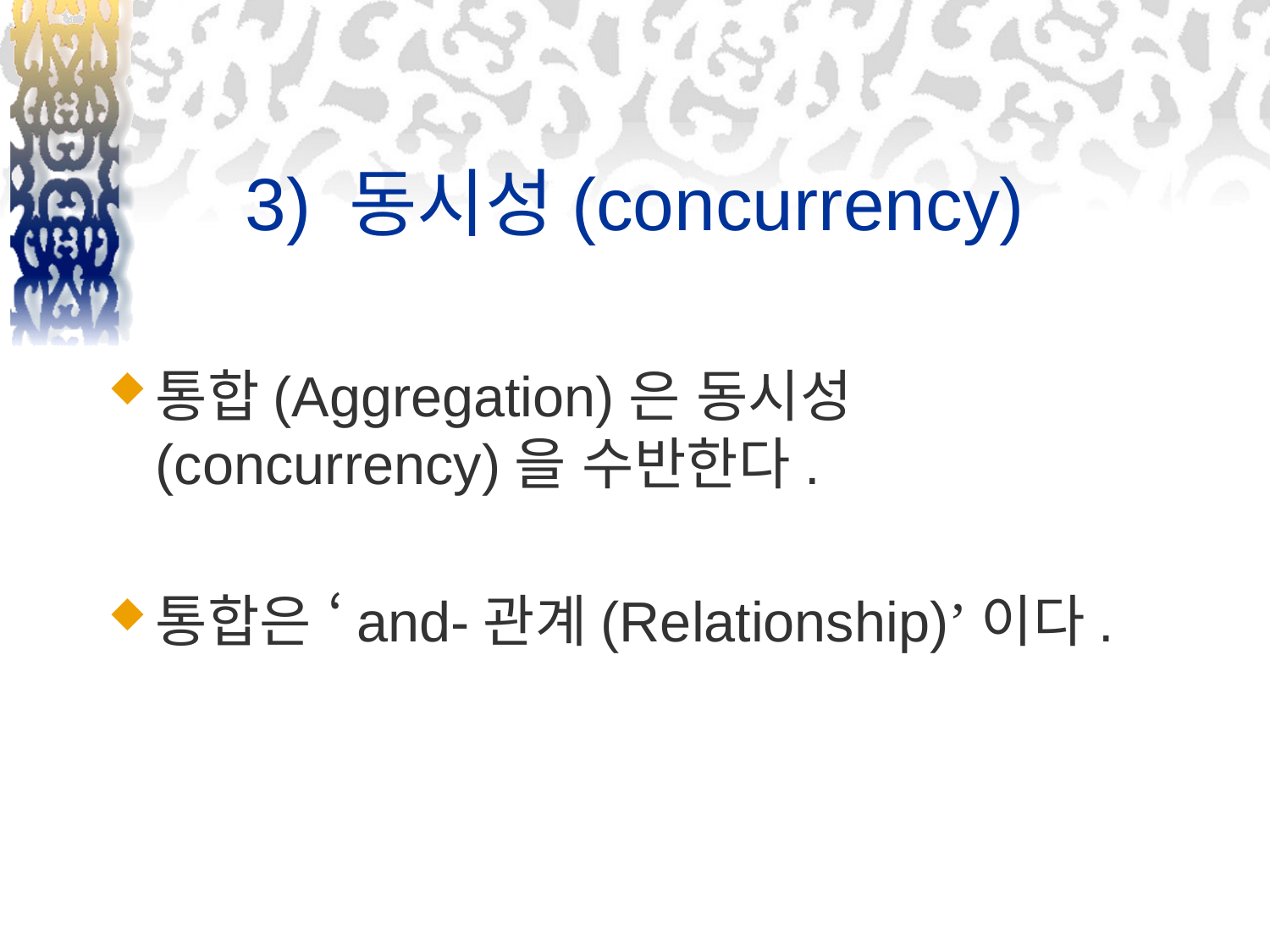

# 3) 동시성(concurrency)

통합(Aggregation)은 동시성(concurrency)을 수반한다.

통합은 ‘and-관계(Relationship)’이다.